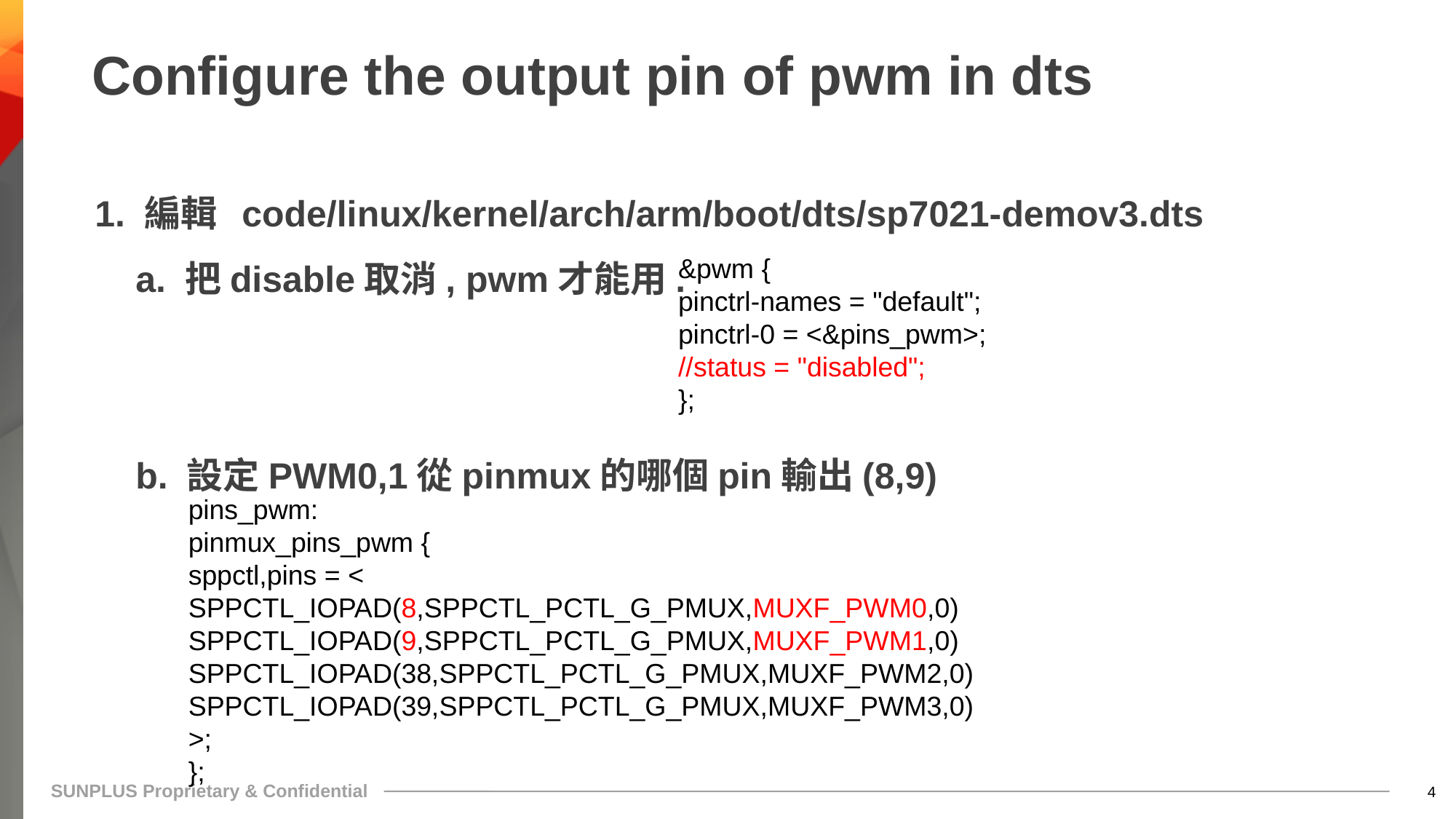

# Configure the output pin of pwm in dts
1. 編輯  code/linux/kernel/arch/arm/boot/dts/sp7021-demov3.dts
    a. 把disable取消, pwm才能用.

    b. 設定PWM0,1從pinmux的哪個pin輸出(8,9)

&pwm {
pinctrl-names = "default";
pinctrl-0 = <&pins_pwm>;
//status = "disabled";
};
pins_pwm:
pinmux_pins_pwm {
sppctl,pins = <
SPPCTL_IOPAD(8,SPPCTL_PCTL_G_PMUX,MUXF_PWM0,0)
SPPCTL_IOPAD(9,SPPCTL_PCTL_G_PMUX,MUXF_PWM1,0)
SPPCTL_IOPAD(38,SPPCTL_PCTL_G_PMUX,MUXF_PWM2,0)
SPPCTL_IOPAD(39,SPPCTL_PCTL_G_PMUX,MUXF_PWM3,0)
>;
};
4